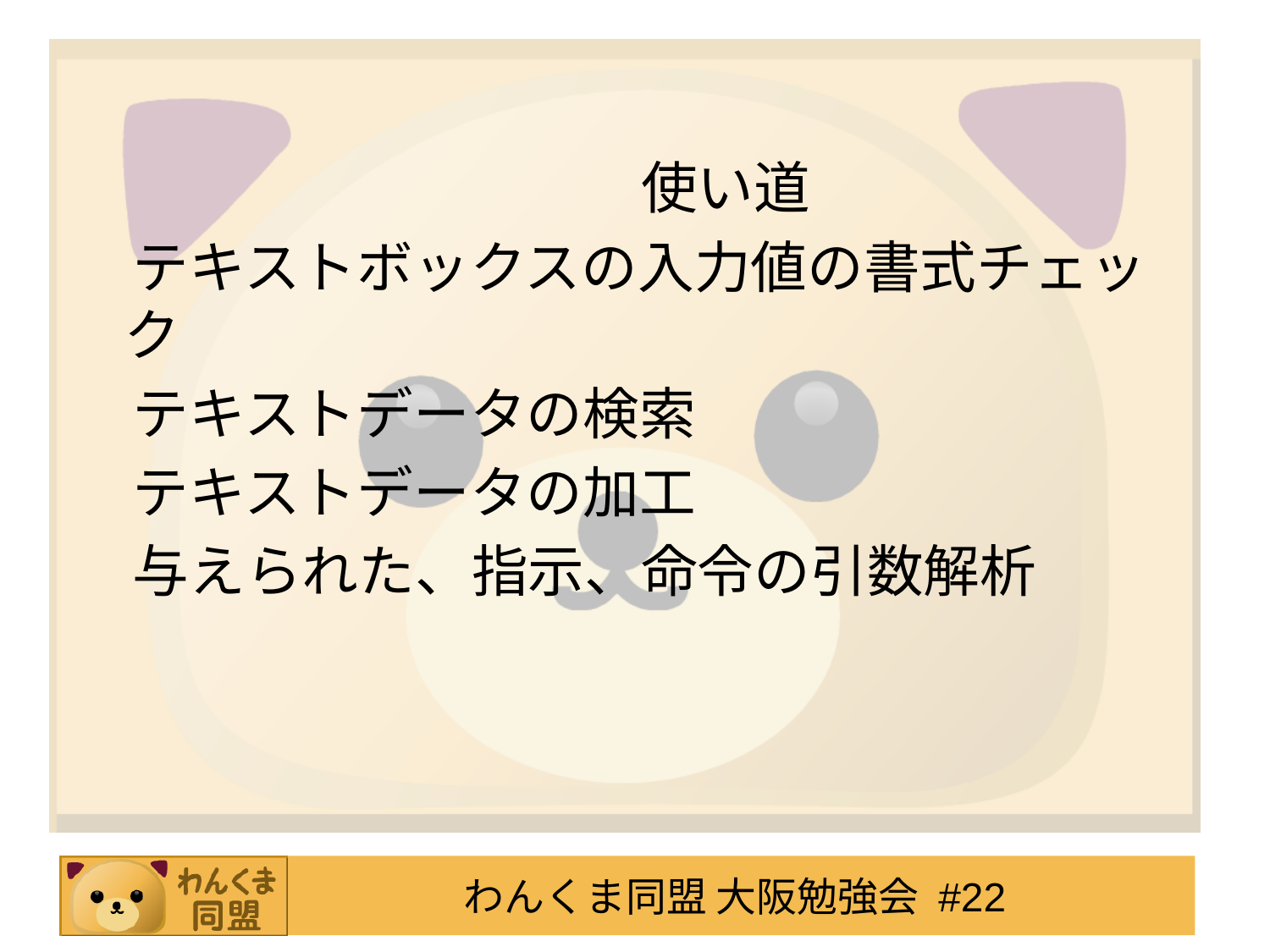

使い道
　テキストボックスの入力値の書式チェック
　テキストデータの検索
　テキストデータの加工
　与えられた、指示、命令の引数解析